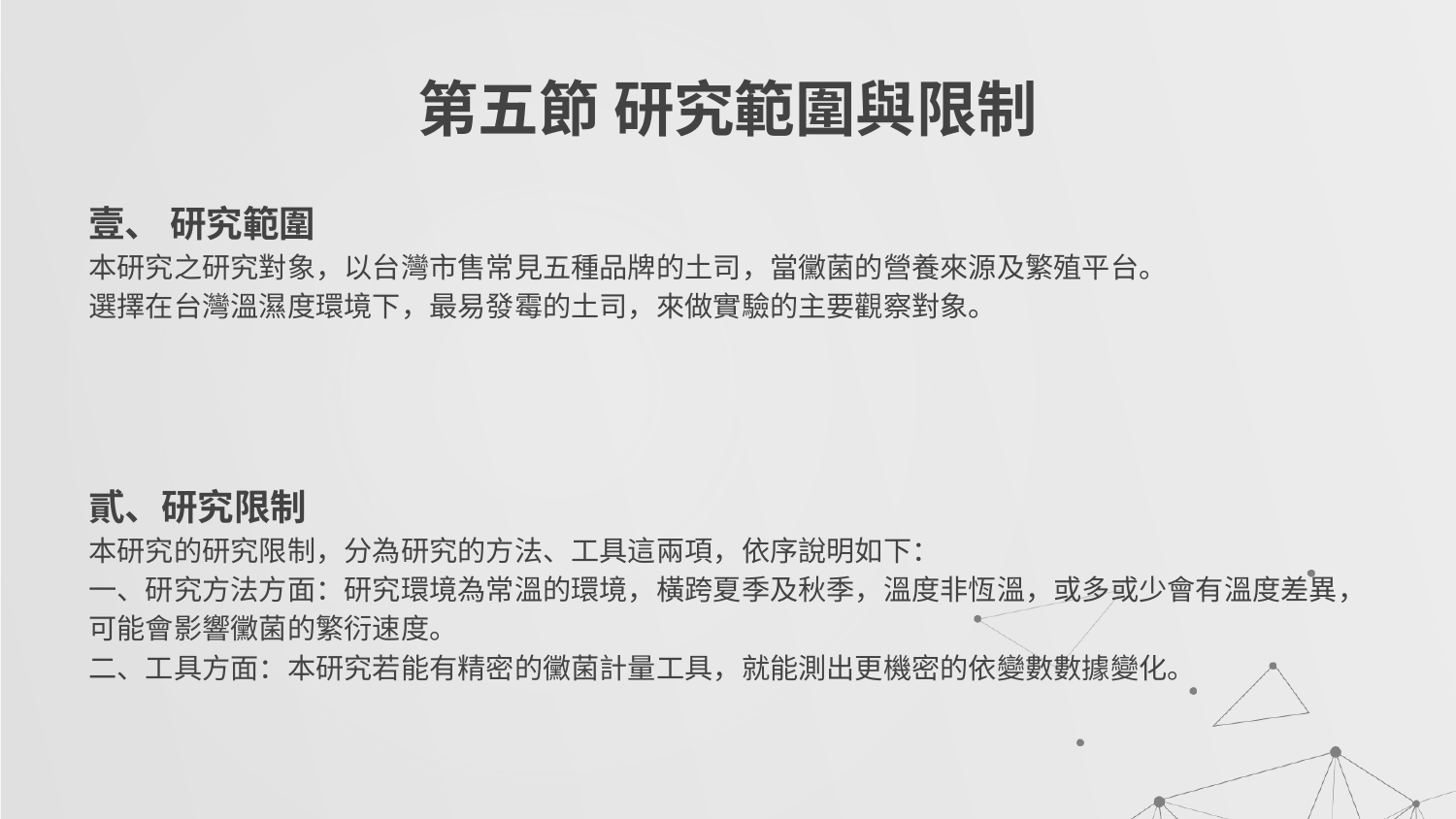

# 第五節 研究範圍與限制

壹、 研究範圍
本研究之研究對象，以台灣市售常見五種品牌的土司，當黴菌的營養來源及繁殖平台。
選擇在台灣溫濕度環境下，最易發霉的土司，來做實驗的主要觀察對象。

貳、研究限制
本研究的研究限制，分為研究的方法、工具這兩項，依序說明如下：
一、研究方法方面：研究環境為常溫的環境，橫跨夏季及秋季，溫度非恆溫，或多或少會有溫度差異，可能會影響黴菌的繁衍速度。
二、工具方面：本研究若能有精密的黴菌計量工具，就能測出更機密的依變數數據變化。